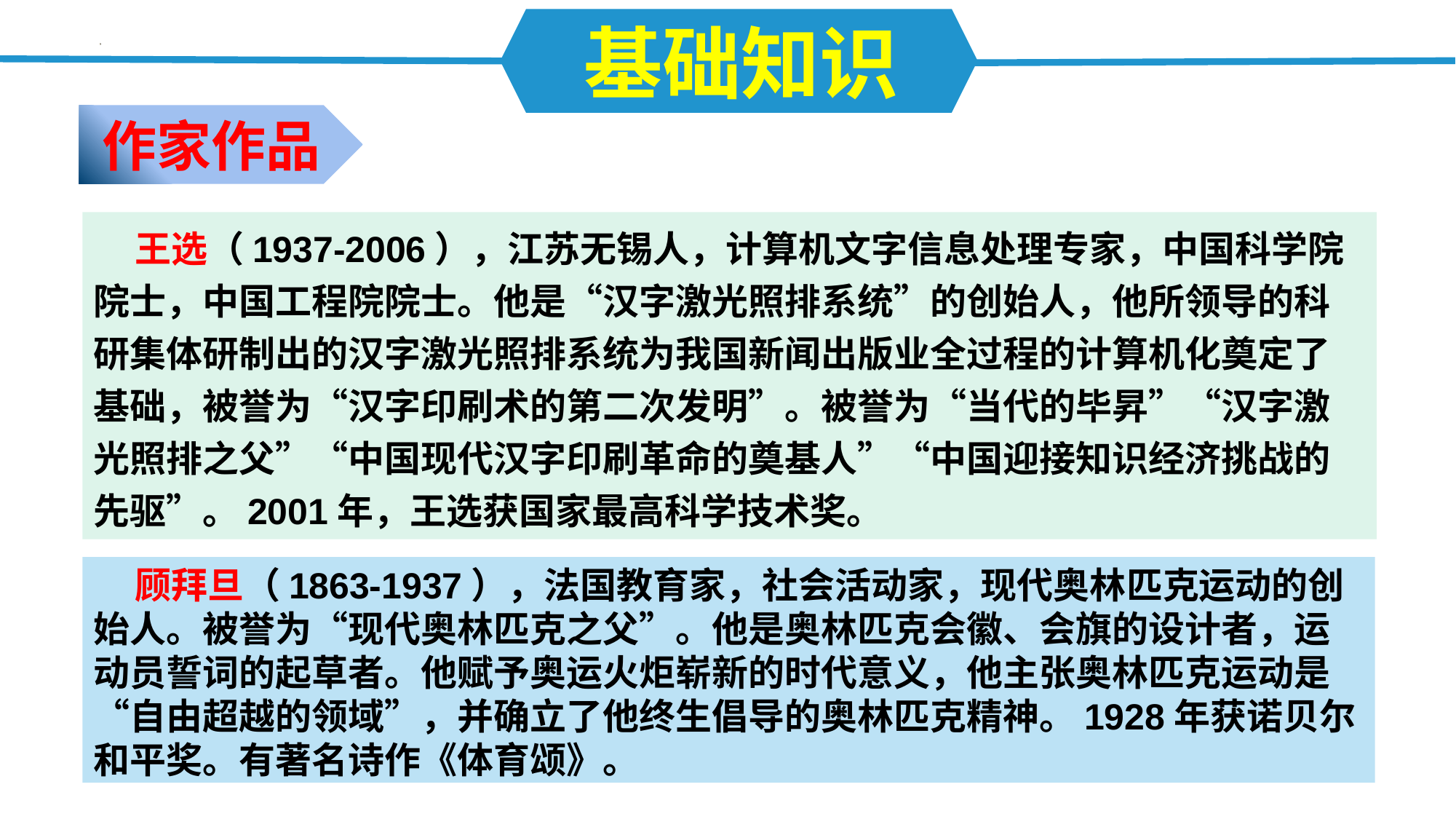

基础知识

作家作品
    王选（1937-2006），江苏无锡人，计算机文字信息处理专家，中国科学院院士，中国工程院院士。他是“汉字激光照排系统”的创始人，他所领导的科研集体研制出的汉字激光照排系统为我国新闻出版业全过程的计算机化奠定了基础，被誉为“汉字印刷术的第二次发明”。被誉为“当代的毕昇”“汉字激光照排之父”“中国现代汉字印刷革命的奠基人”“中国迎接知识经济挑战的先驱”。2001年，王选获国家最高科学技术奖。
    顾拜旦（1863-1937），法国教育家，社会活动家，现代奥林匹克运动的创始人。被誉为“现代奥林匹克之父”。他是奥林匹克会徽、会旗的设计者，运动员誓词的起草者。他赋予奥运火炬崭新的时代意义，他主张奥林匹克运动是“自由超越的领域”，并确立了他终生倡导的奥林匹克精神。1928年获诺贝尔和平奖。有著名诗作《体育颂》。